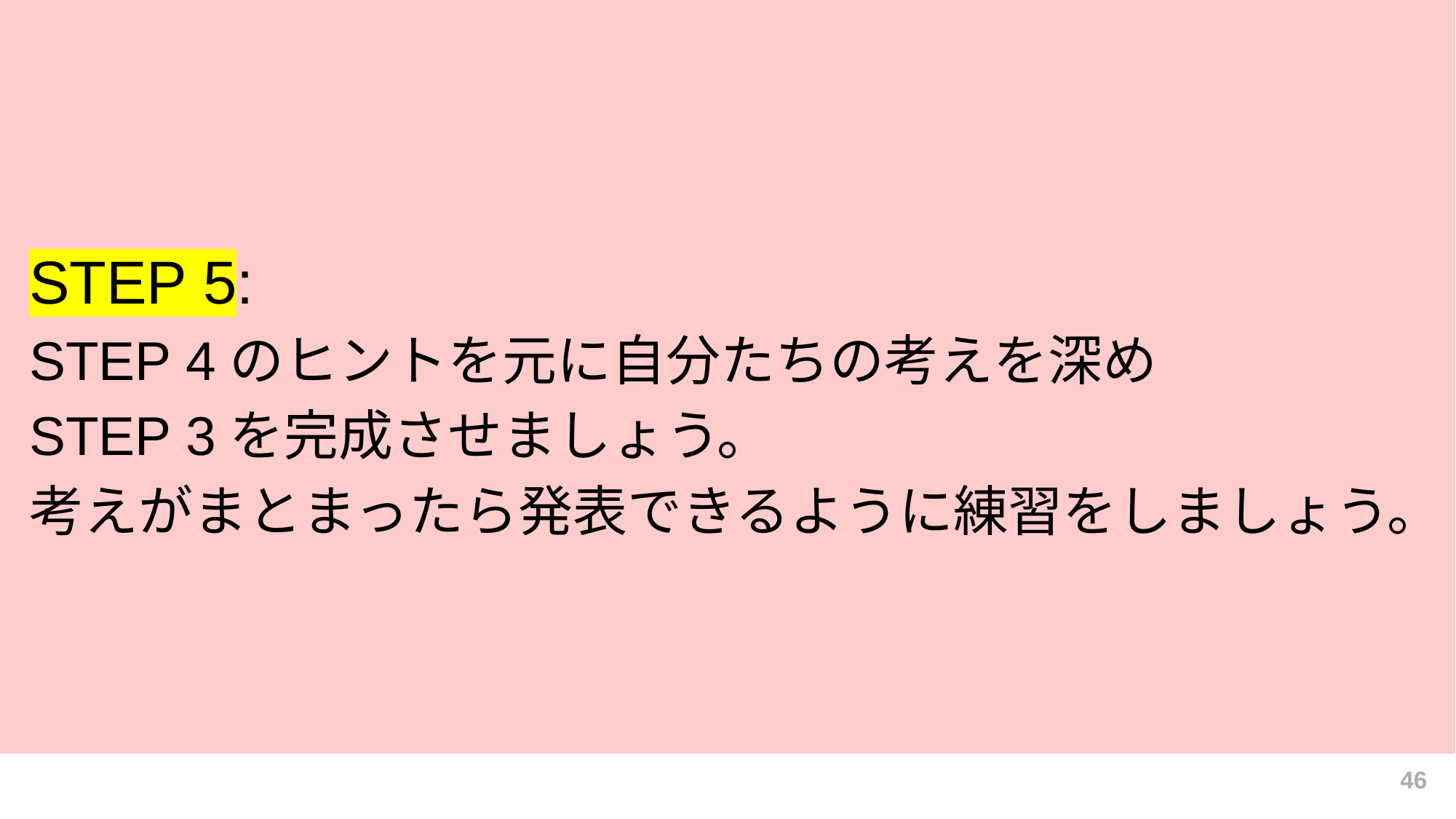

# STEP 5: STEP 4のヒントを元に自分たちの考えを深め STEP 3を完成させましょう。　 考えがまとまったら発表できるように練習をしましょう。